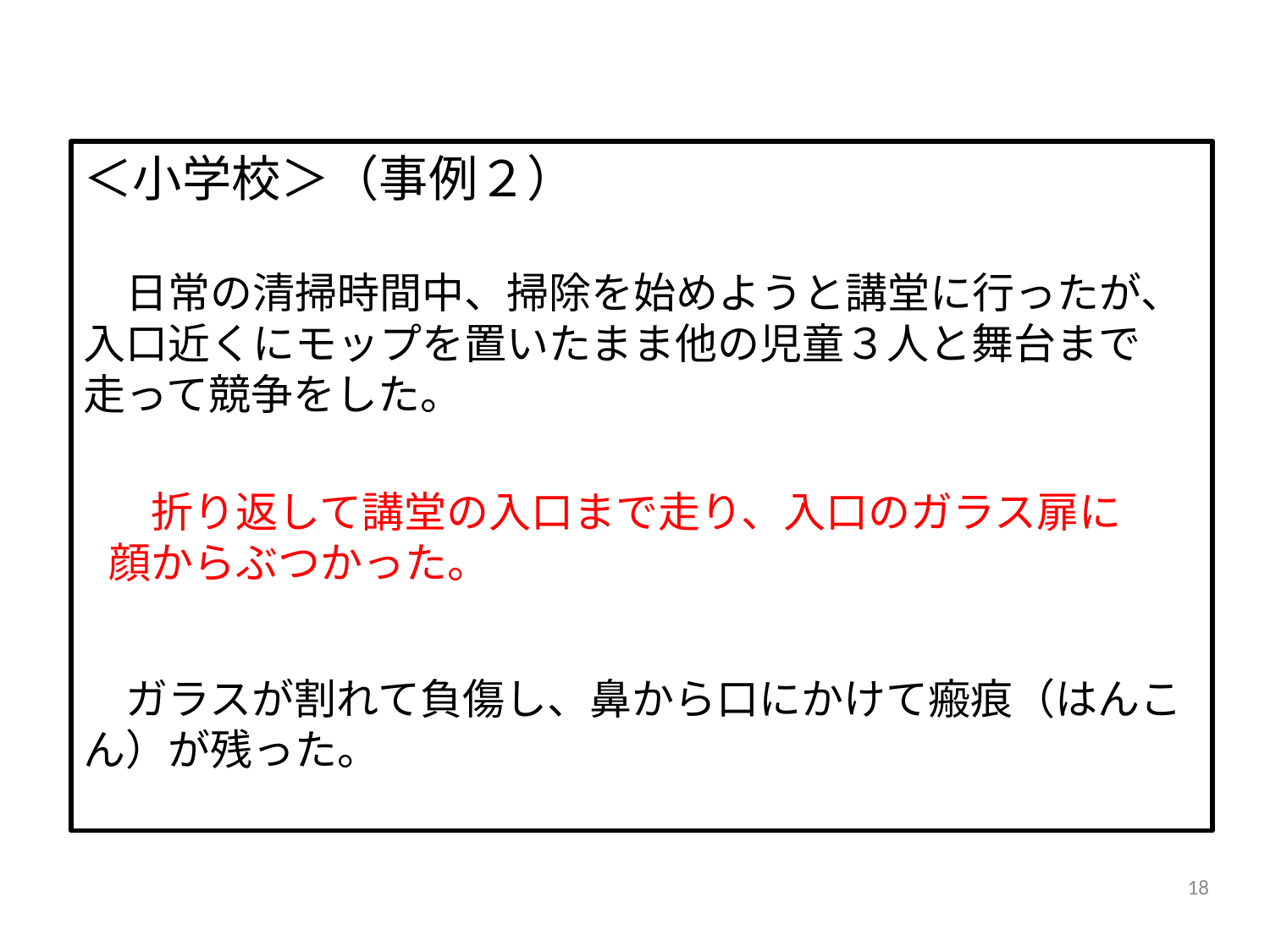

＜小学校＞（事例２）

　日常の清掃時間中、掃除を始めようと講堂に行ったが、入口近くにモップを置いたまま他の児童３人と舞台まで走って競争をした。

　ガラスが割れて負傷し、鼻から口にかけて瘢痕（はんこん）が残った。

　折り返して講堂の入口まで走り、入口のガラス扉に顔からぶつかった。
18